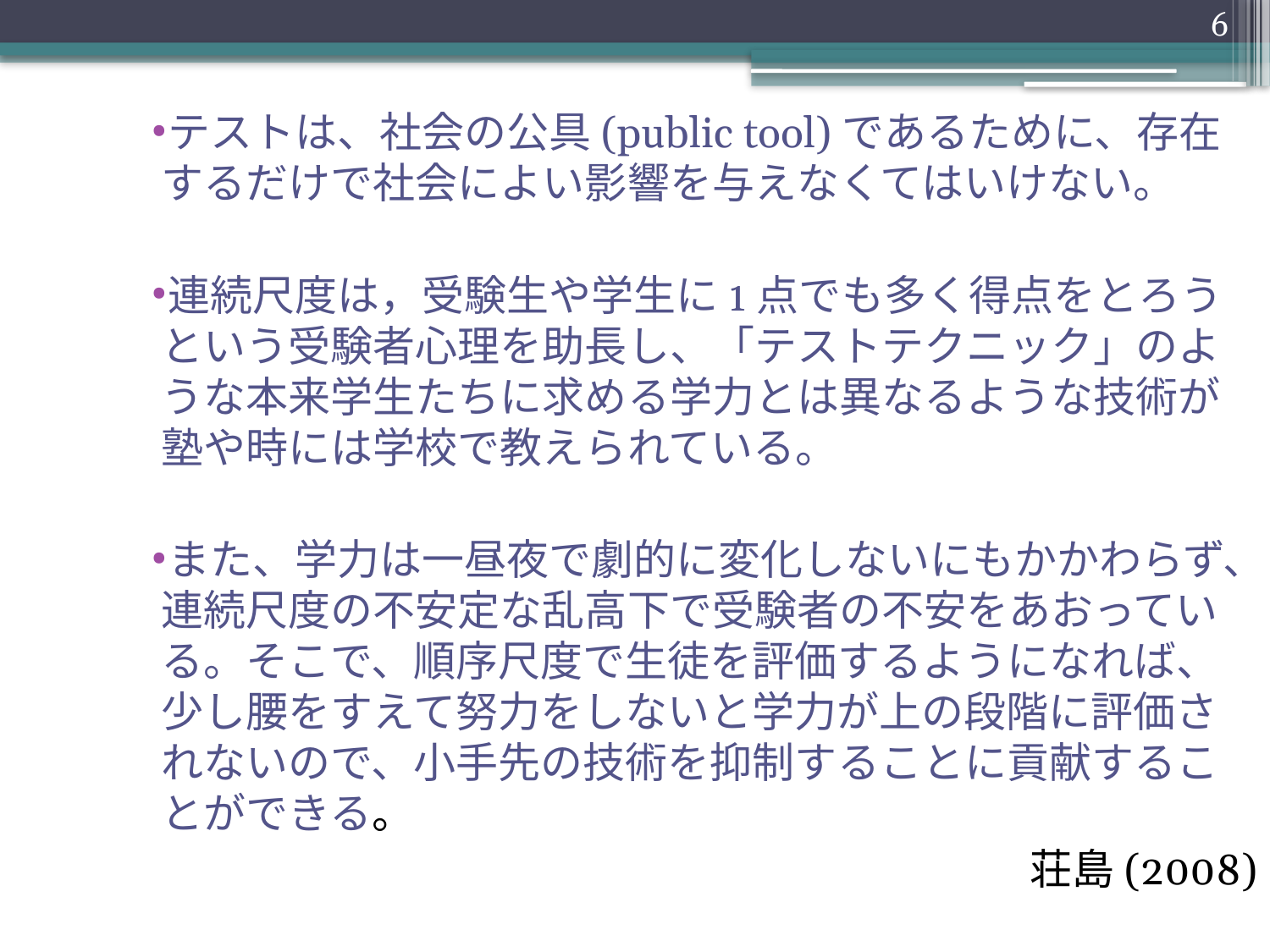

6
テストは、社会の公具(public tool)であるために、存在するだけで社会によい影響を与えなくてはいけない。

連続尺度は，受験生や学生に1点でも多く得点をとろうという受験者心理を助長し、「テストテクニック」のような本来学生たちに求める学力とは異なるような技術が塾や時には学校で教えられている。

また、学力は一昼夜で劇的に変化しないにもかかわらず、連続尺度の不安定な乱高下で受験者の不安をあおっている。そこで、順序尺度で生徒を評価するようになれば、少し腰をすえて努力をしないと学力が上の段階に評価されないので、小手先の技術を抑制することに貢献することができる。
荘島(2008)